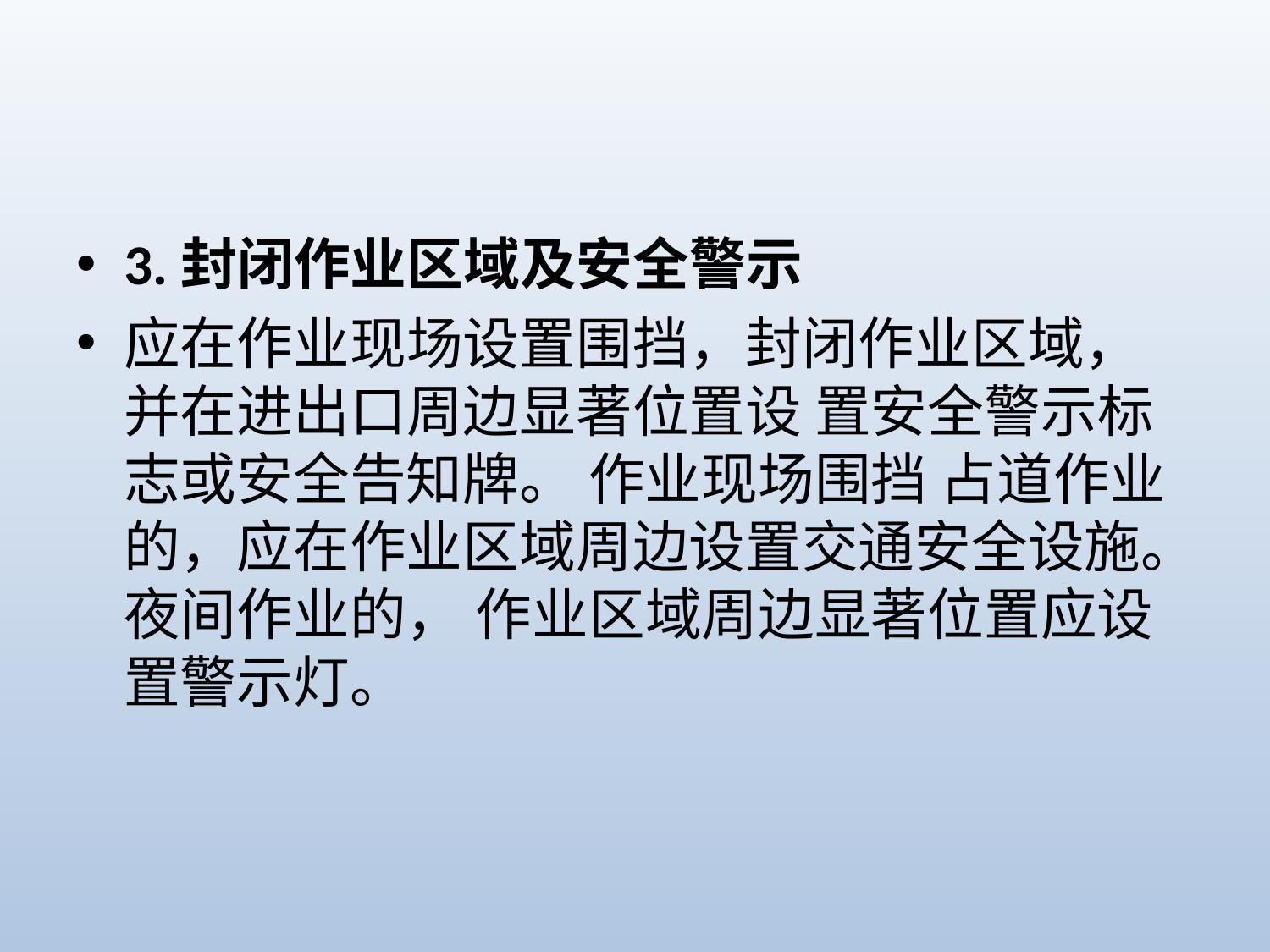

#
3.封闭作业区域及安全警示
应在作业现场设置围挡，封闭作业区域，并在进出口周边显著位置设 置安全警示标志或安全告知牌。 作业现场围挡 占道作业的，应在作业区域周边设置交通安全设施。夜间作业的， 作业区域周边显著位置应设置警示灯。